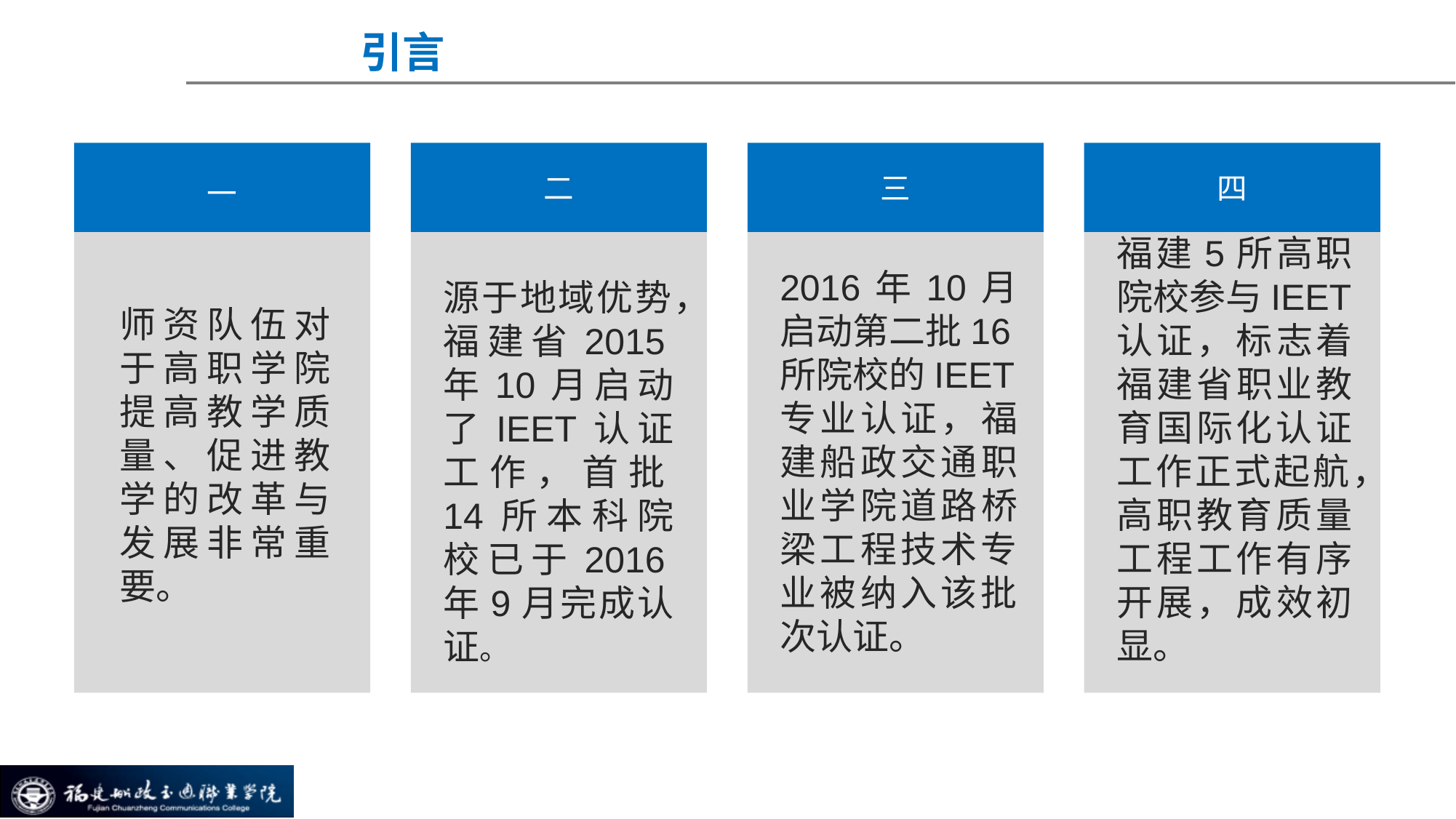

引言

二
三
四
一
福建5所高职院校参与IEET认证，标志着福建省职业教育国际化认证工作正式起航，高职教育质量工程工作有序开展，成效初显。
2016年10月启动第二批16所院校的IEET专业认证，福建船政交通职业学院道路桥梁工程技术专业被纳入该批次认证。
源于地域优势，福建省2015年10月启动了IEET认证工作，首批14所本科院校已于2016年9月完成认证。
师资队伍对于高职学院提高教学质量、促进教学的改革与发展非常重要。